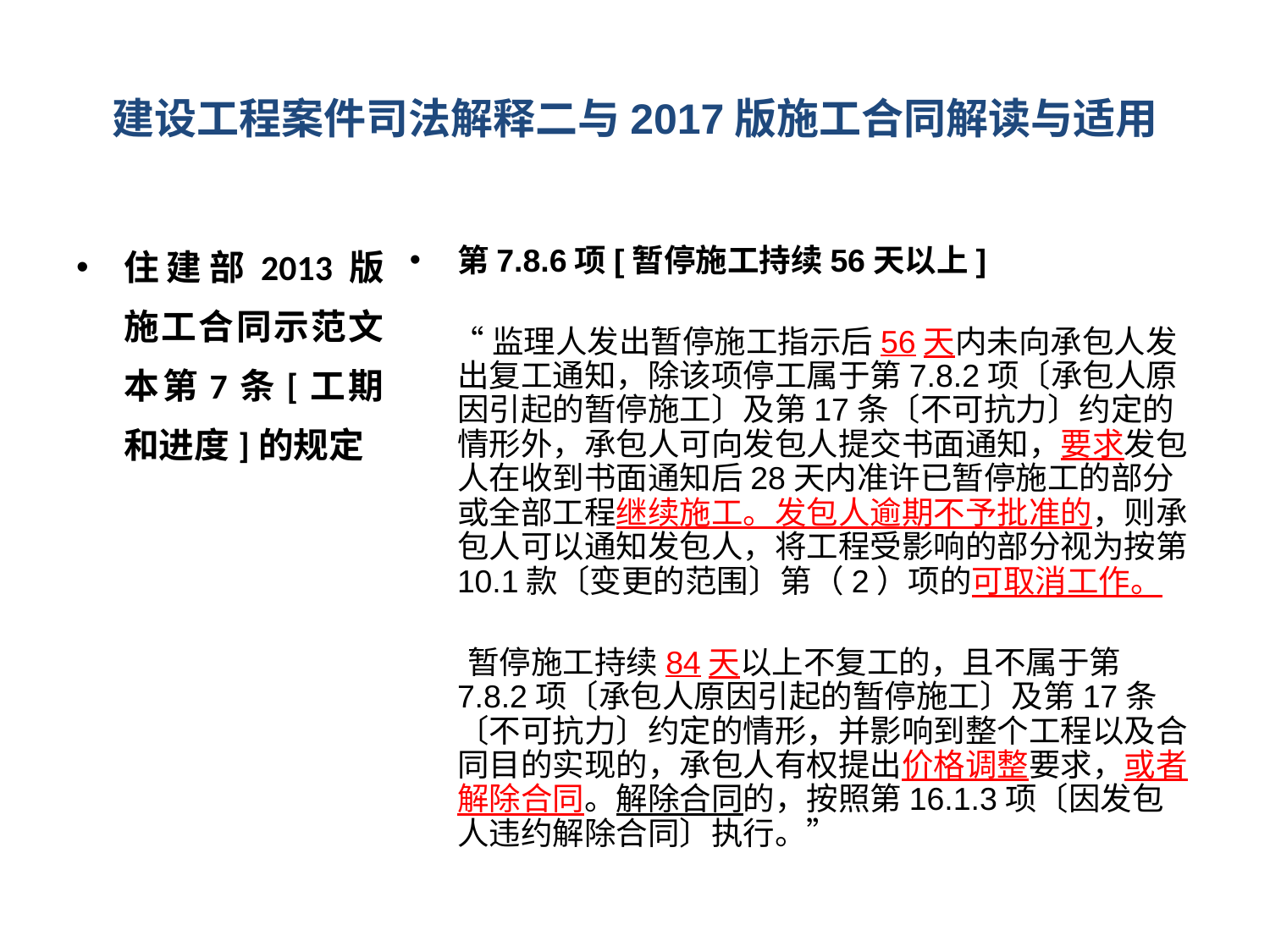

# 建设工程案件司法解释二与2017版施工合同解读与适用
住建部2013版施工合同示范文本第7条[工期和进度]的规定

第7.8.6项[暂停施工持续56天以上]

      “监理人发出暂停施工指示后56天内未向承包人发出复工通知，除该项停工属于第7.8.2项〔承包人原因引起的暂停施工〕及第17条〔不可抗力〕约定的情形外，承包人可向发包人提交书面通知，要求发包人在收到书面通知后28天内准许已暂停施工的部分或全部工程继续施工。发包人逾期不予批准的，则承包人可以通知发包人，将工程受影响的部分视为按第10.1款〔变更的范围〕第（2）项的可取消工作。

       暂停施工持续84天以上不复工的，且不属于第7.8.2项〔承包人原因引起的暂停施工〕及第17条〔不可抗力〕约定的情形，并影响到整个工程以及合同目的实现的，承包人有权提出价格调整要求，或者解除合同。解除合同的，按照第16.1.3项〔因发包人违约解除合同〕执行。”
36